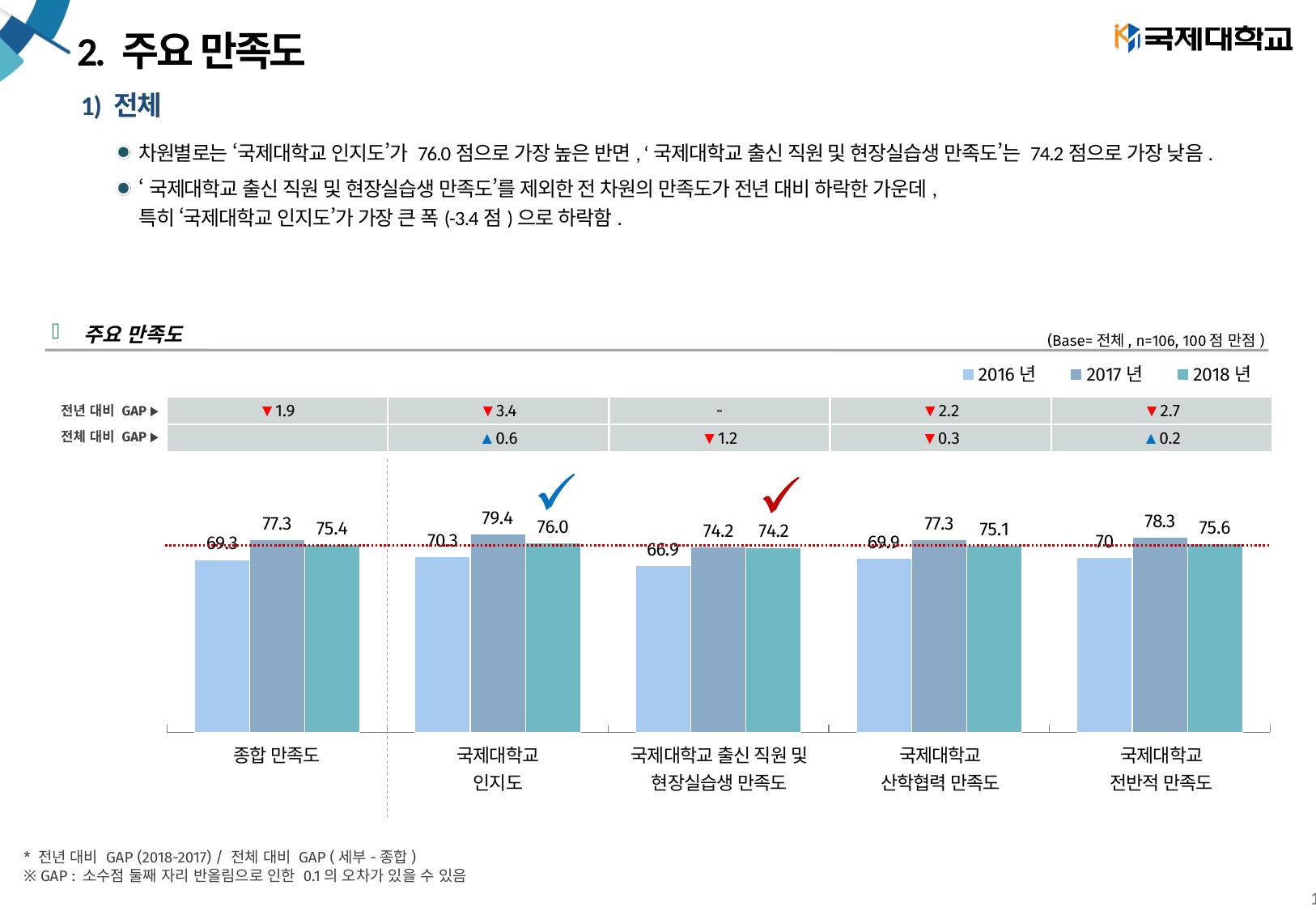

# 2. 주요 만족도
1) 전체
차원별로는 ‘국제대학교 인지도’가 76.0점으로 가장 높은 반면, ‘국제대학교 출신 직원 및 현장실습생 만족도’는 74.2점으로 가장 낮음.
‘국제대학교 출신 직원 및 현장실습생 만족도’를 제외한 전 차원의 만족도가 전년 대비 하락한 가운데,
특히 ‘국제대학교 인지도’가 가장 큰 폭(-3.4점)으로 하락함.
주요 만족도
(Base=전체, n=106, 100점 만점)

### Chart

| Category | 2016년 | 2017년 | 2018년 |
|---|---|---|---|
| 1 | 69.3 | 77.3 | 75.44170597484276 |
| 2 | 70.3 | 79.4 | 75.95141509433961 |
| 3 | 66.9 | 74.2 | 74.16487421383646 |
| 4 | 69.9 | 77.3 | 75.10487421383648 |
| 5 | 70.0 | 78.3 | 75.60566037735859 |
| ▼1.9 | ▼3.4 | - | ▼2.2 | ▼2.7 |
| --- | --- | --- | --- | --- |
|  | ▲0.6 | ▼1.2 | ▼0.3 | ▲0.2 |
전년 대비 GAP ▶
전체 대비 GAP ▶

| 종합 만족도 | 국제대학교 인지도 | 국제대학교 출신 직원 및 현장실습생 만족도 | 국제대학교 산학협력 만족도 | 국제대학교 전반적 만족도 |
| --- | --- | --- | --- | --- |
* 전년 대비 GAP (2018-2017) / 전체 대비 GAP (세부-종합)
※ GAP : 소수점 둘째 자리 반올림으로 인한 0.1의 오차가 있을 수 있음